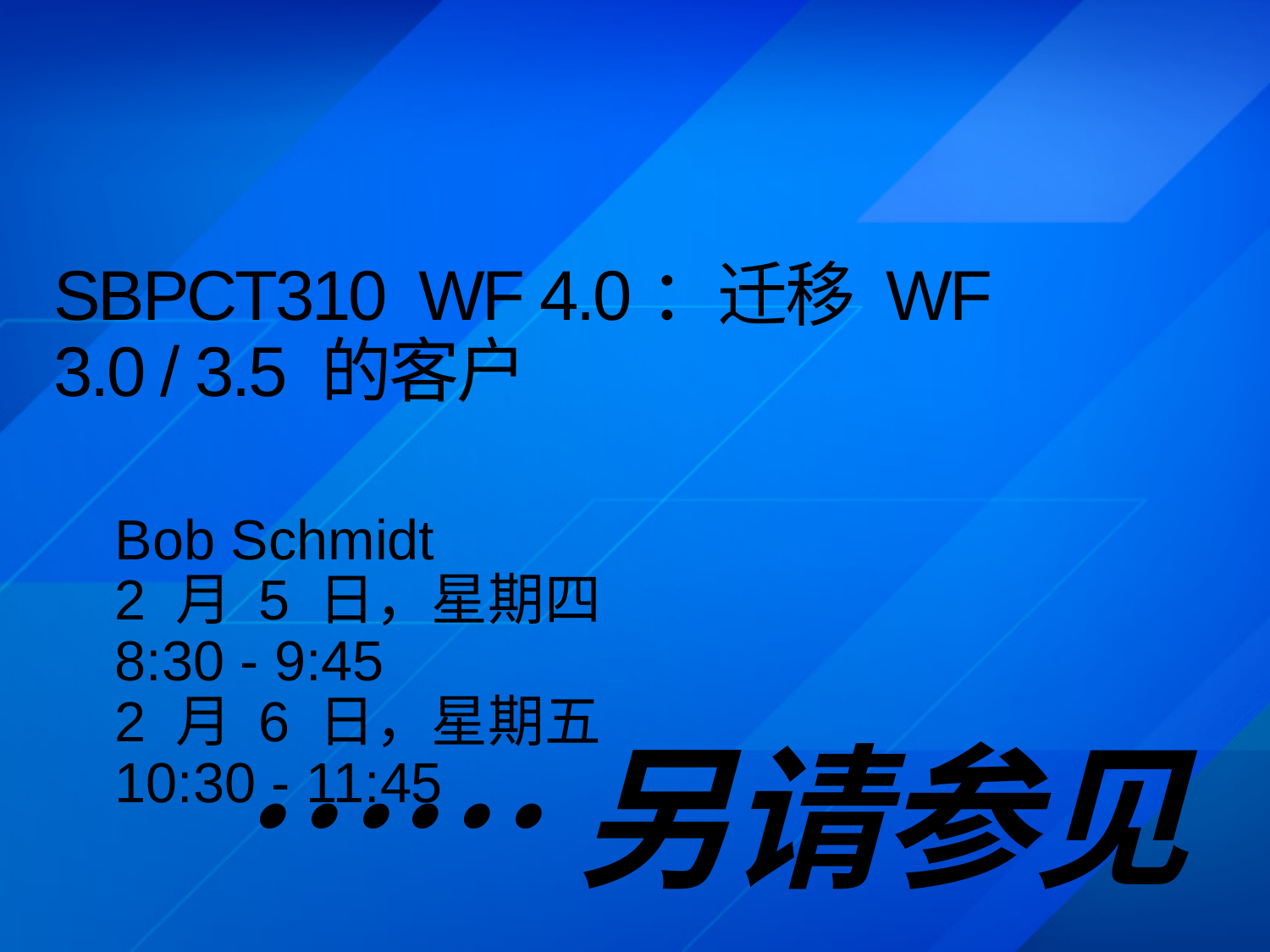

# SBPCT310  WF 4.0：迁移 WF 3.0 / 3.5 的客户
Bob Schmidt
2 月 5 日，星期四
8:30 - 9:45
2 月 6 日，星期五
10:30 - 11:45
……另请参见